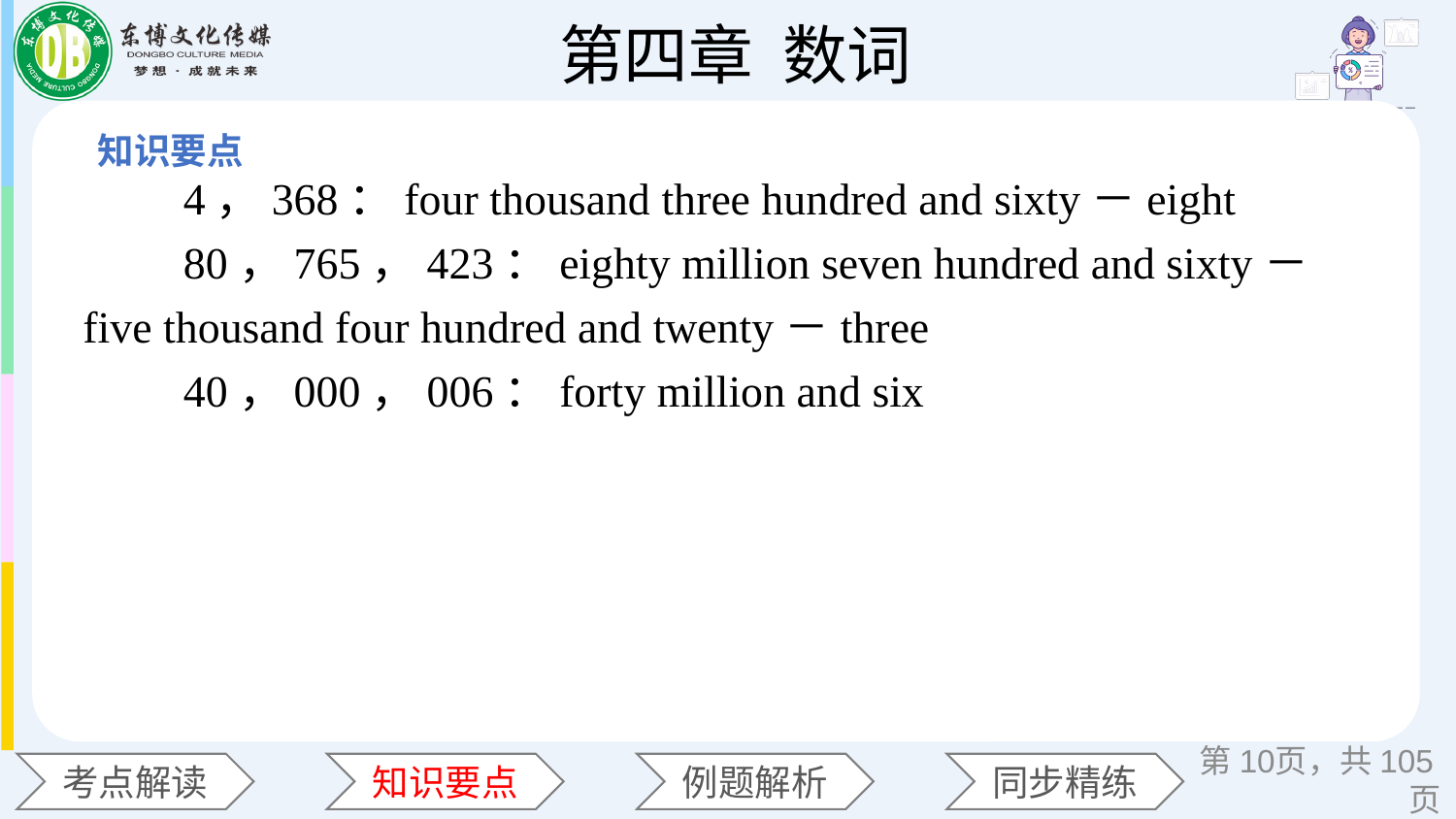

4，368：four thousand three hundred and sixty－eight
         80，765，423：eighty million seven hundred and sixty－five thousand four hundred and twenty－three
         40，000，006：forty million and six

第10页，共105页